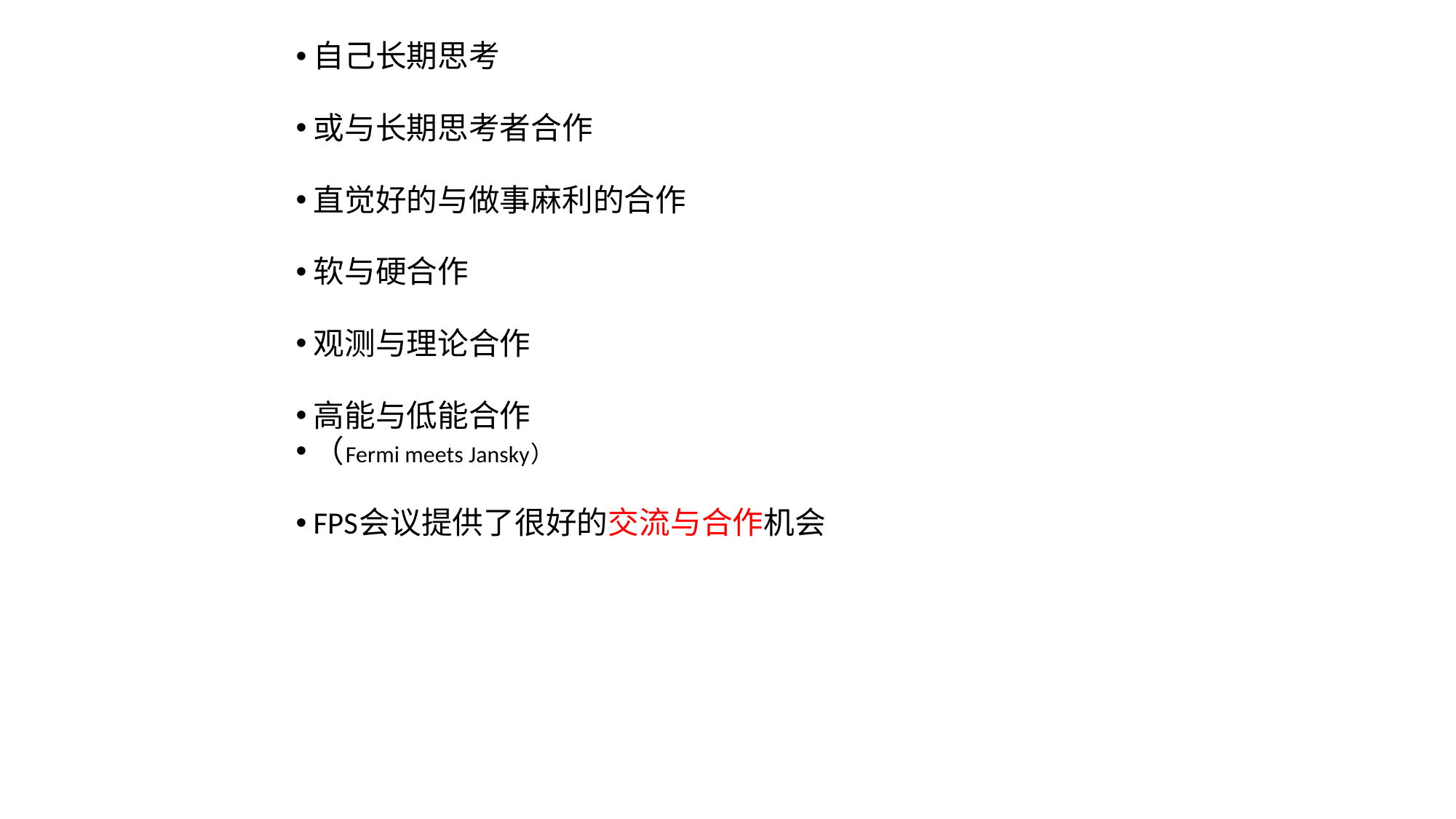

自己长期思考

或与长期思考者合作

直觉好的与做事麻利的合作

软与硬合作

观测与理论合作

高能与低能合作
（Fermi meets Jansky）

FPS会议提供了很好的交流与合作机会